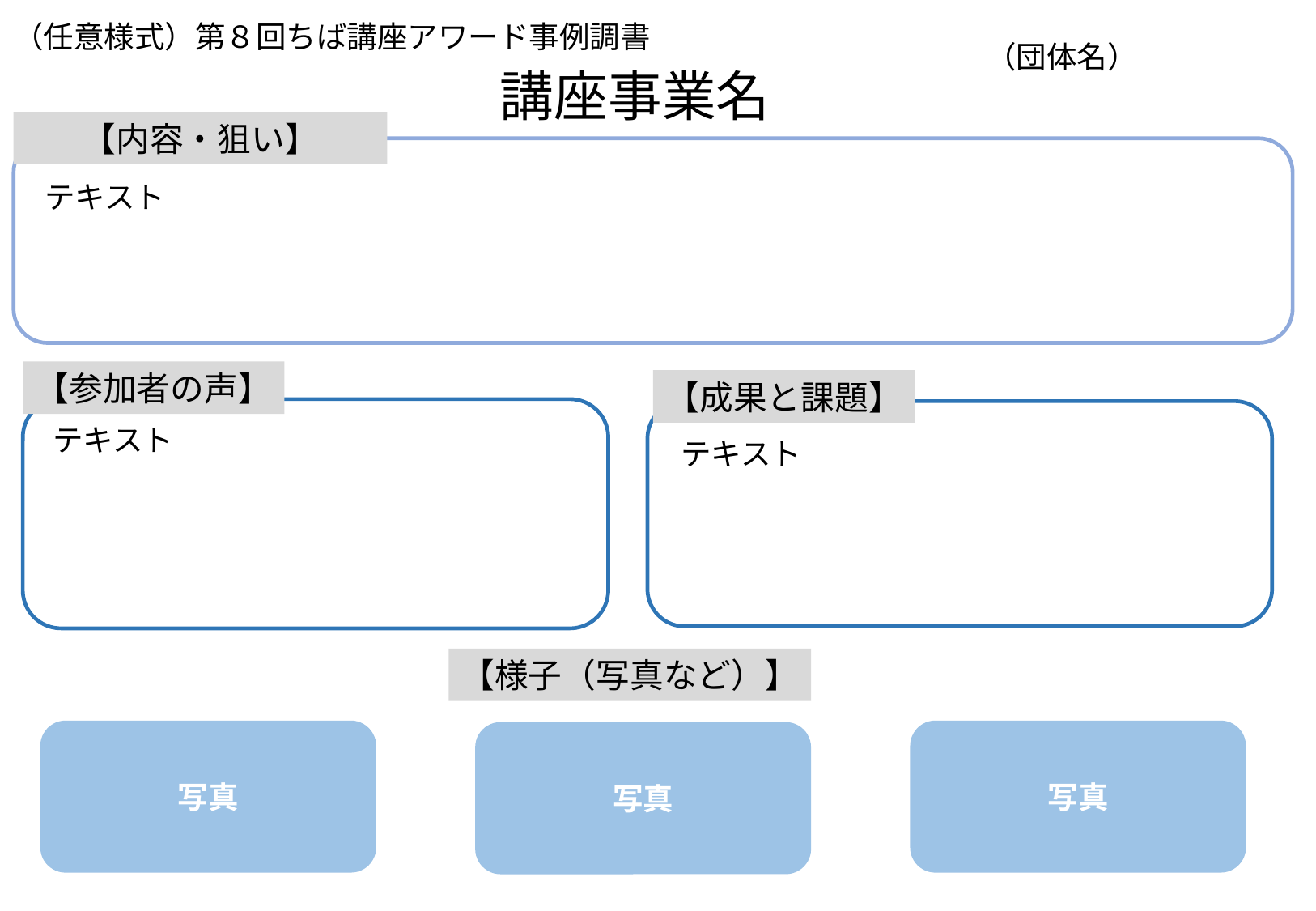

（任意様式）第８回ちば講座アワード事例調書
（団体名）
講座事業名
【内容・狙い】

テキスト
【参加者の声】

テキスト
【成果と課題】

テキスト
【様子（写真など）】
写真
写真
写真